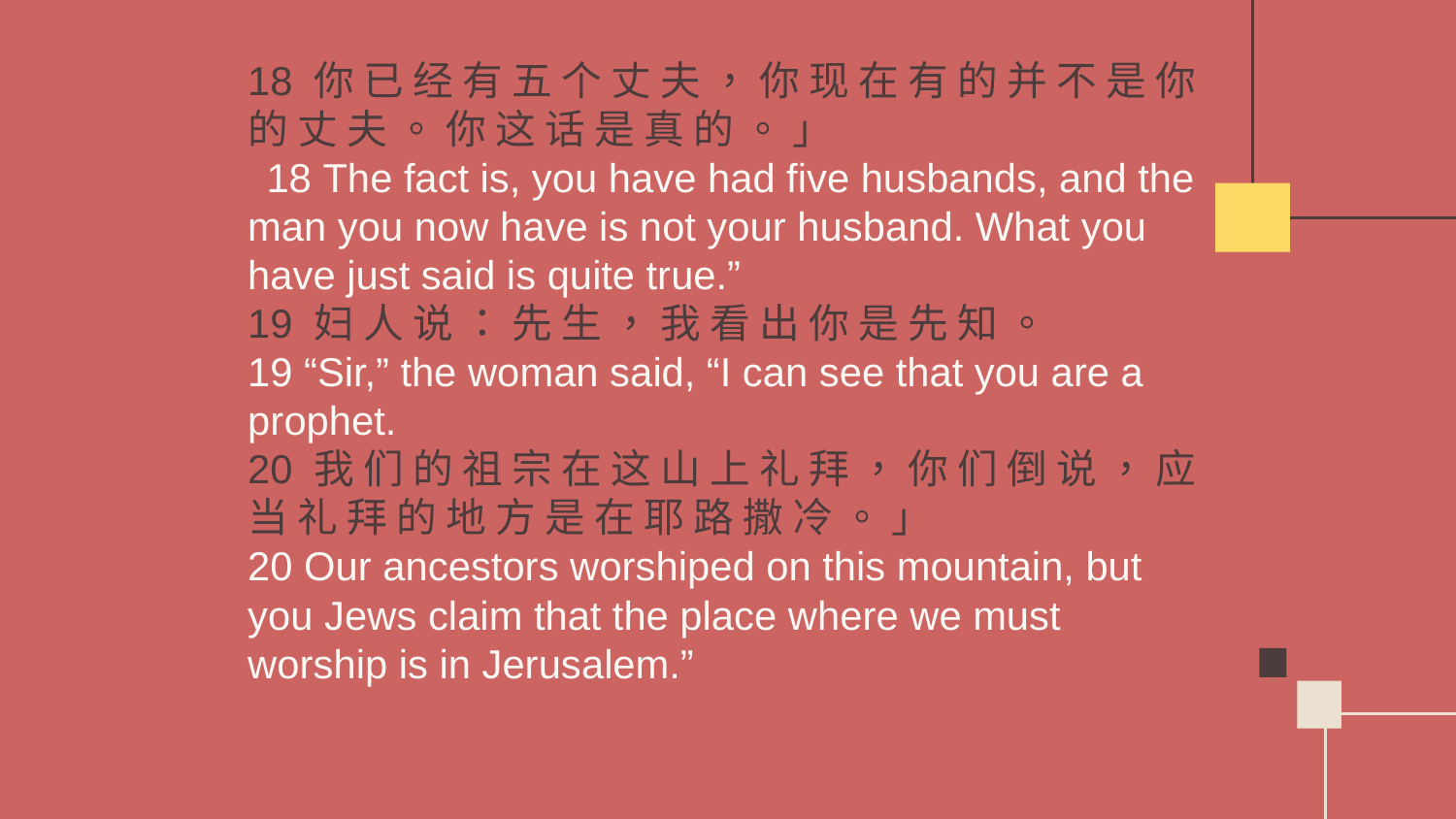

# 18 你 已 经 有 五 个 丈 夫 ， 你 现 在 有 的 并 不 是 你 的 丈 夫 。 你 这 话 是 真 的 。 」 18 The fact is, you have had five husbands, and the man you now have is not your husband. What you have just said is quite true.” 19 妇 人 说 ： 先 生 ， 我 看 出 你 是 先 知 。 19 “Sir,” the woman said, “I can see that you are a prophet. 20 我 们 的 祖 宗 在 这 山 上 礼 拜 ， 你 们 倒 说 ， 应 当 礼 拜 的 地 方 是 在 耶 路 撒 冷 。 」 20 Our ancestors worshiped on this mountain, but you Jews claim that the place where we must worship is in Jerusalem.”